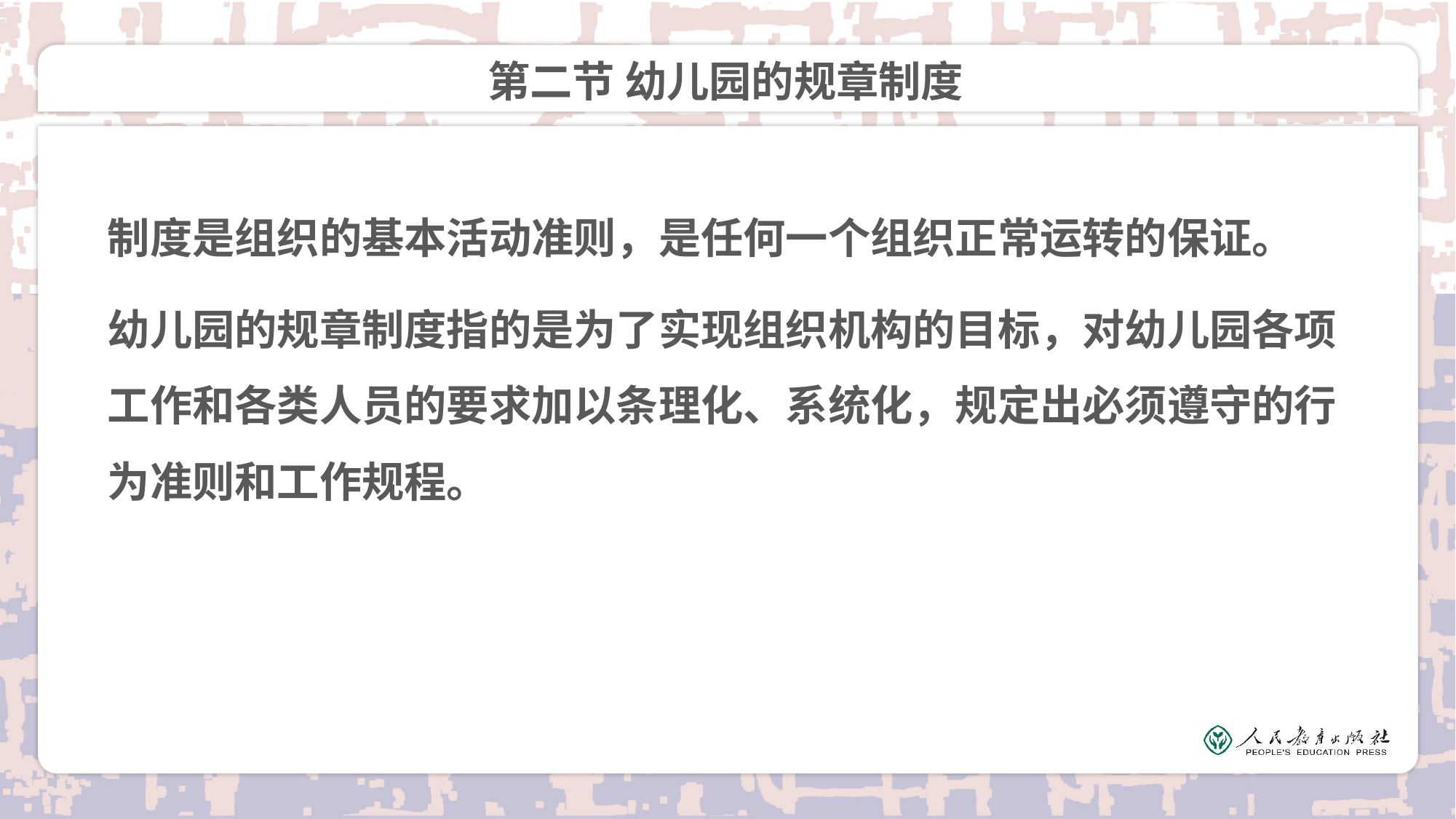

# 第二节 幼儿园的规章制度
制度是组织的基本活动准则，是任何一个组织正常运转的保证。
幼儿园的规章制度指的是为了实现组织机构的目标，对幼儿园各项工作和各类人员的要求加以条理化、系统化，规定出必须遵守的行为准则和工作规程。